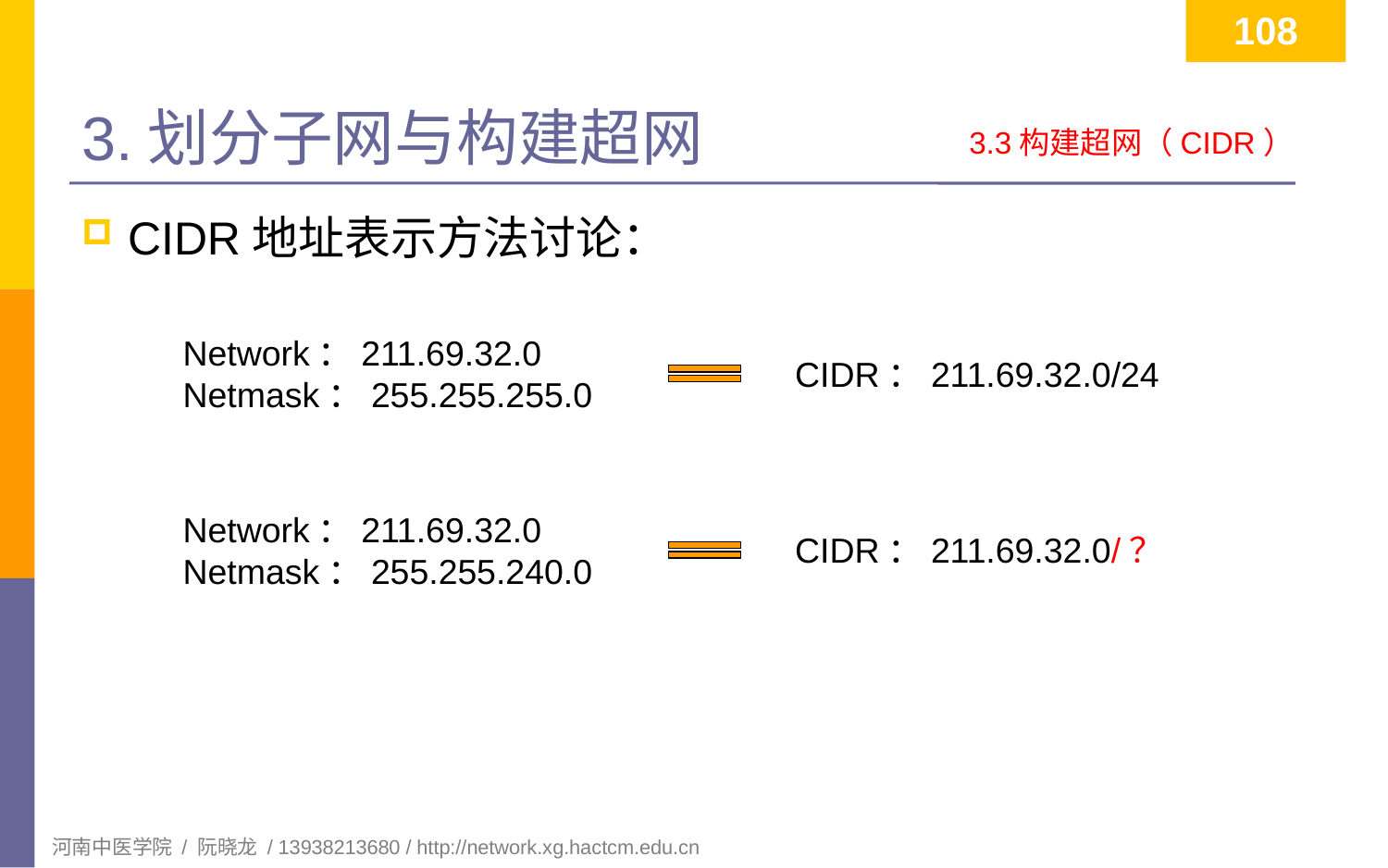

108
# 3.划分子网与构建超网
3.3构建超网（CIDR）
CIDR地址表示方法讨论：
Network：211.69.32.0
Netmask：255.255.255.0
CIDR：211.69.32.0/24

Network：211.69.32.0
Netmask：255.255.240.0
CIDR：211.69.32.0/？